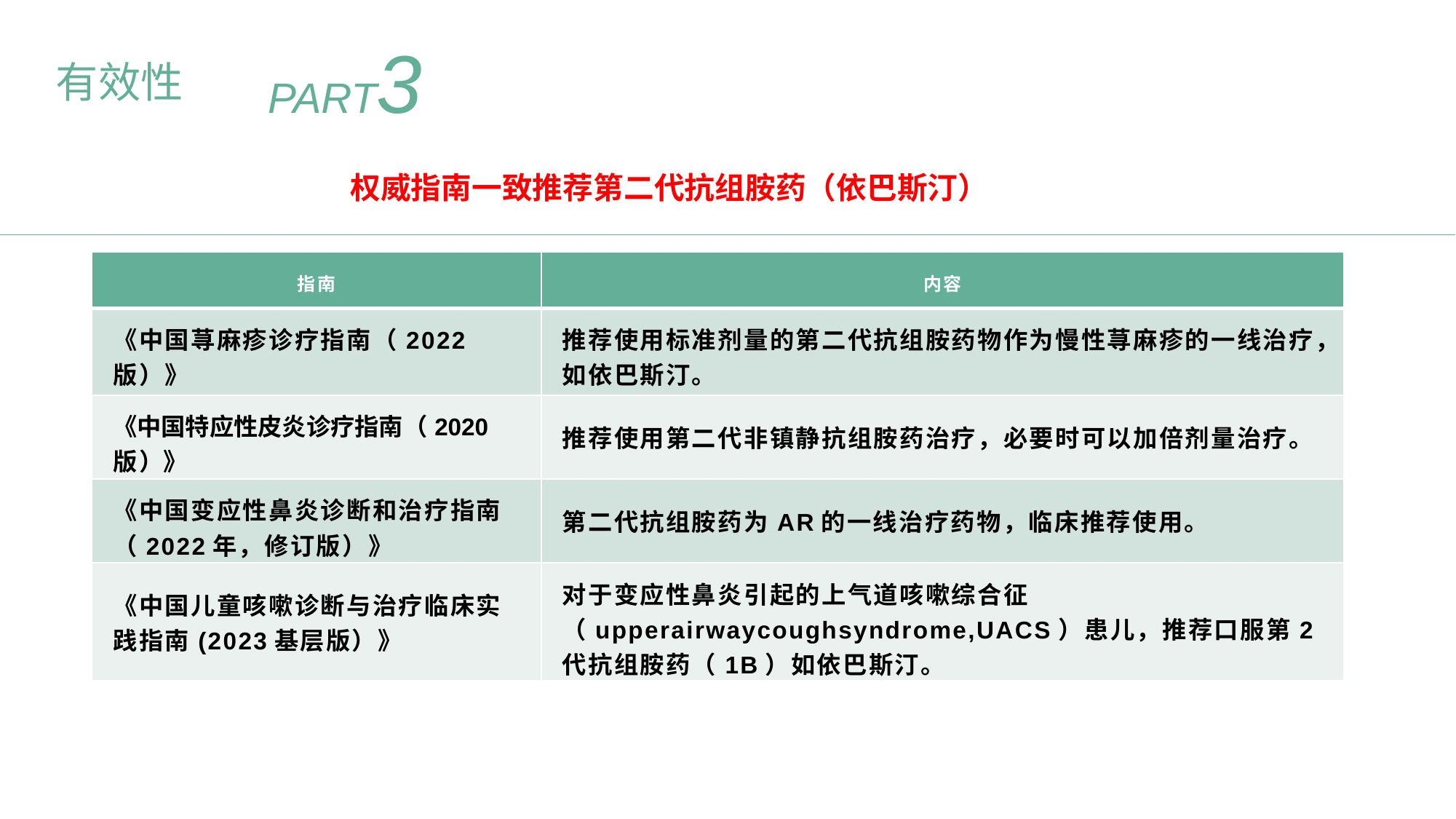

By  Yushen
PART3
有效性
权威指南一致推荐第二代抗组胺药（依巴斯汀）
| 指南 | 内容 |
| --- | --- |
| 《中国荨麻疹诊疗指南（2022版）》 | 推荐使用标准剂量的第二代抗组胺药物作为慢性荨麻疹的一线治疗，如依巴斯汀。 |
| 《中国特应性皮炎诊疗指南（2020版）》 | 推荐使用第二代非镇静抗组胺药治疗，必要时可以加倍剂量治疗。 |
| 《中国变应性鼻炎诊断和治疗指南（2022年，修订版）》 | 第二代抗组胺药为AR的一线治疗药物，临床推荐使用。 |
| 《中国儿童咳嗽诊断与治疗临床实践指南(2023基层版）》 | 对于变应性鼻炎引起的上气道咳嗽综合征（upperairwaycoughsyndrome,UACS）患儿，推荐口服第2代抗组胺药（1B）如依巴斯汀。 |